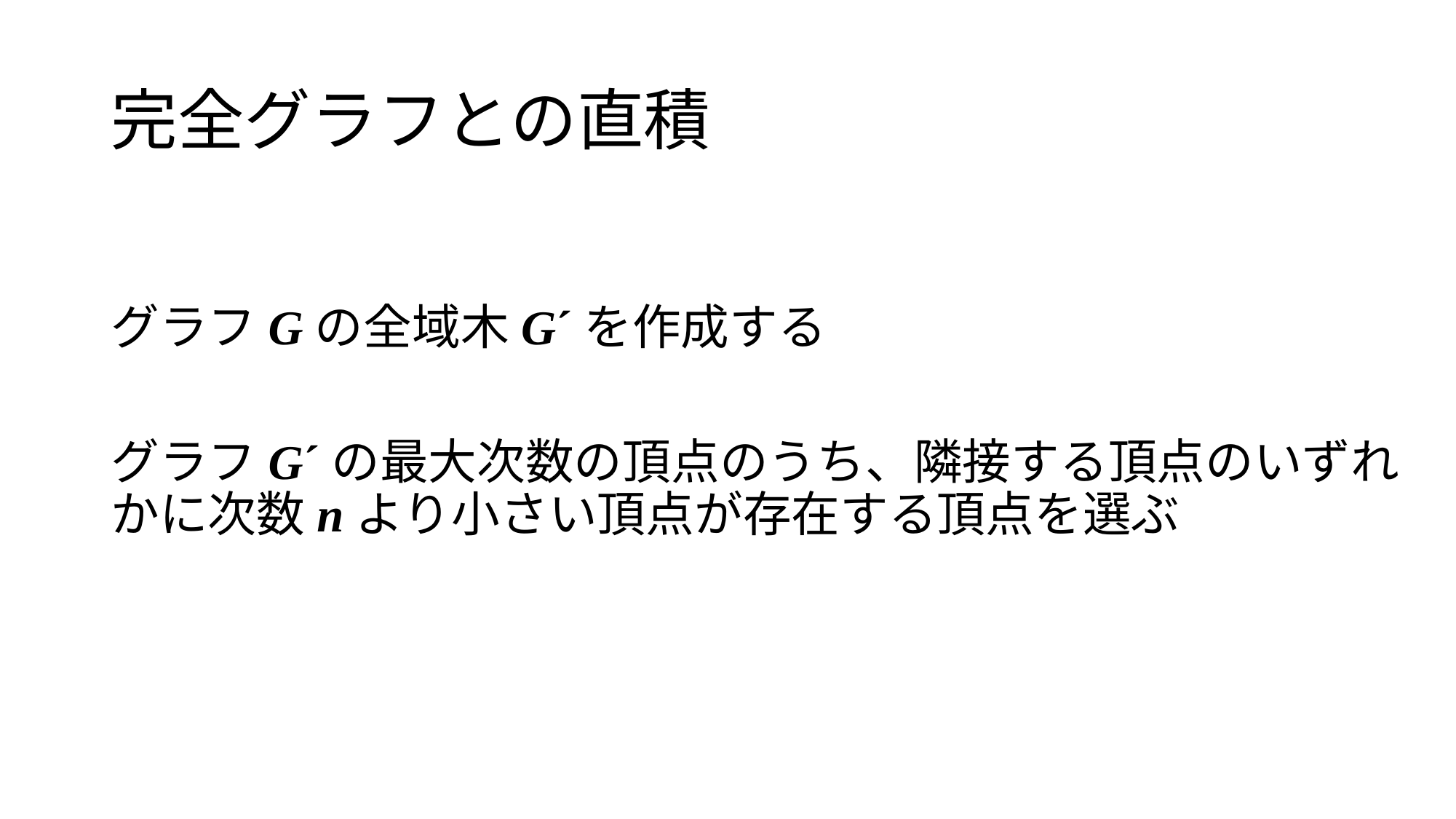

# 完全グラフとの直積

グラフGの全域木G´を作成する

グラフG´の最大次数の頂点のうち、隣接する頂点のいずれかに次数nより小さい頂点が存在する頂点を選ぶ